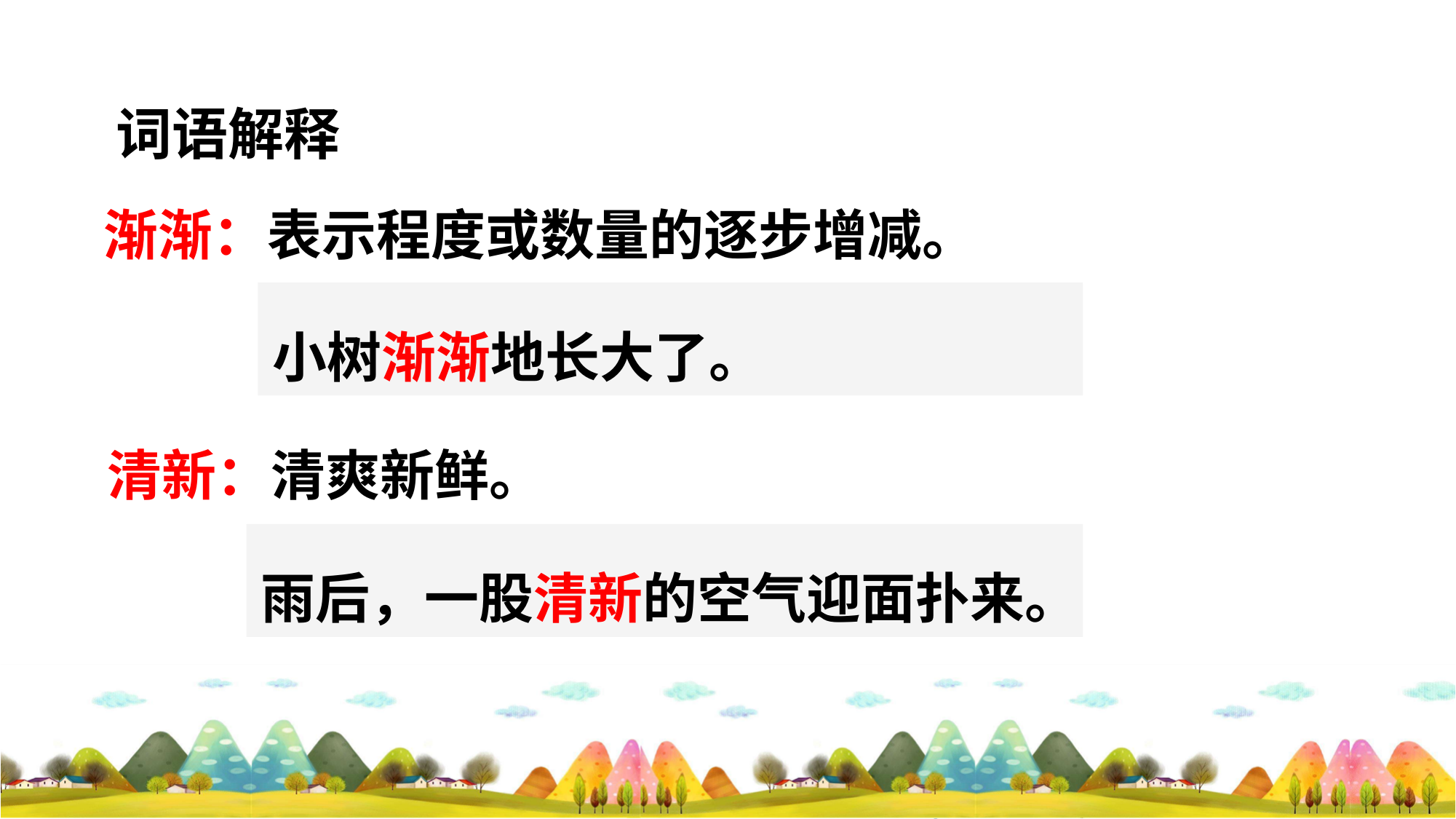

词语解释

渐渐：表示程度或数量的逐步增减。
小树渐渐地长大了。
清新：清爽新鲜。
雨后，一股清新的空气迎面扑来。